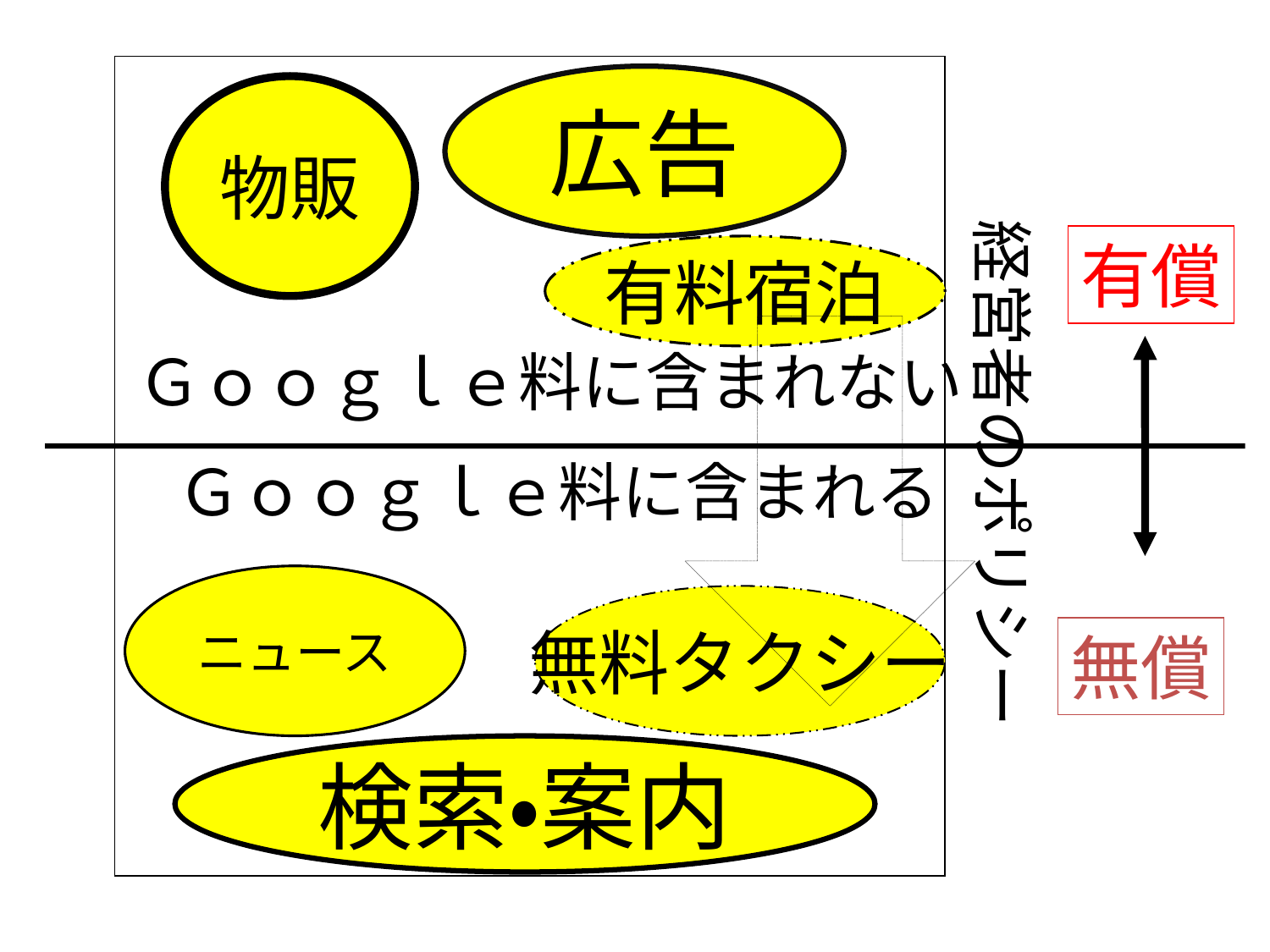

広告
物販
経営者のポリシー
有償
有料宿泊

Ｇｏｏｇｌｅ料に含まれない

Ｇｏｏｇｌｅ料に含まれる
ニュース
無料タクシー
無償
検索・案内